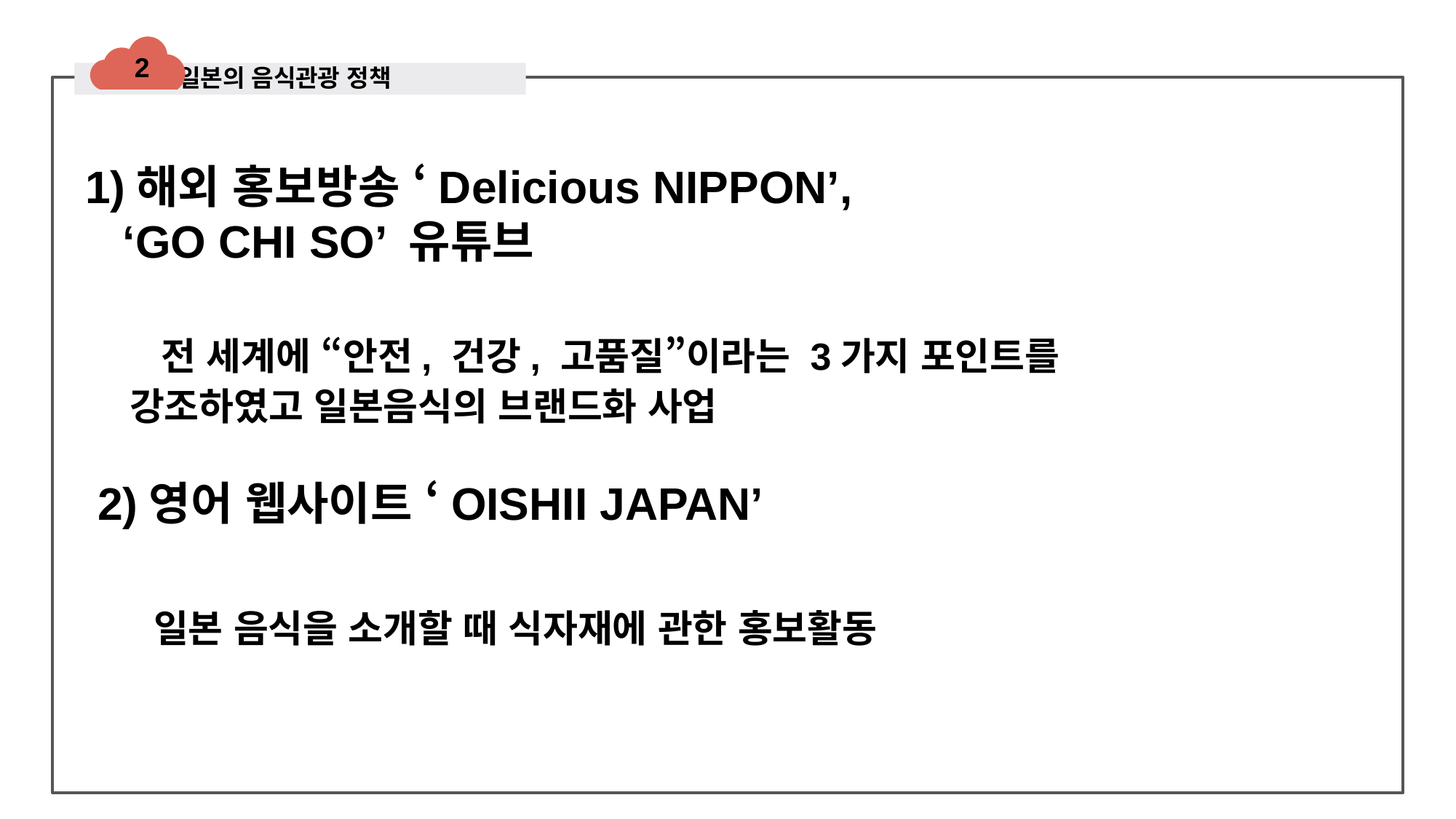

2
일본의 음식관광 정책

1)해외 홍보방송 ‘Delicious NIPPON’,
   ‘GO CHI SO’ 유튜브
 전 세계에 “안전, 건강, 고품질”이라는 3가지 포인트를 강조하였고 일본음식의 브랜드화 사업
 2)영어 웹사이트 ‘OISHII JAPAN’
일본 음식을 소개할 때 식자재에 관한 홍보활동